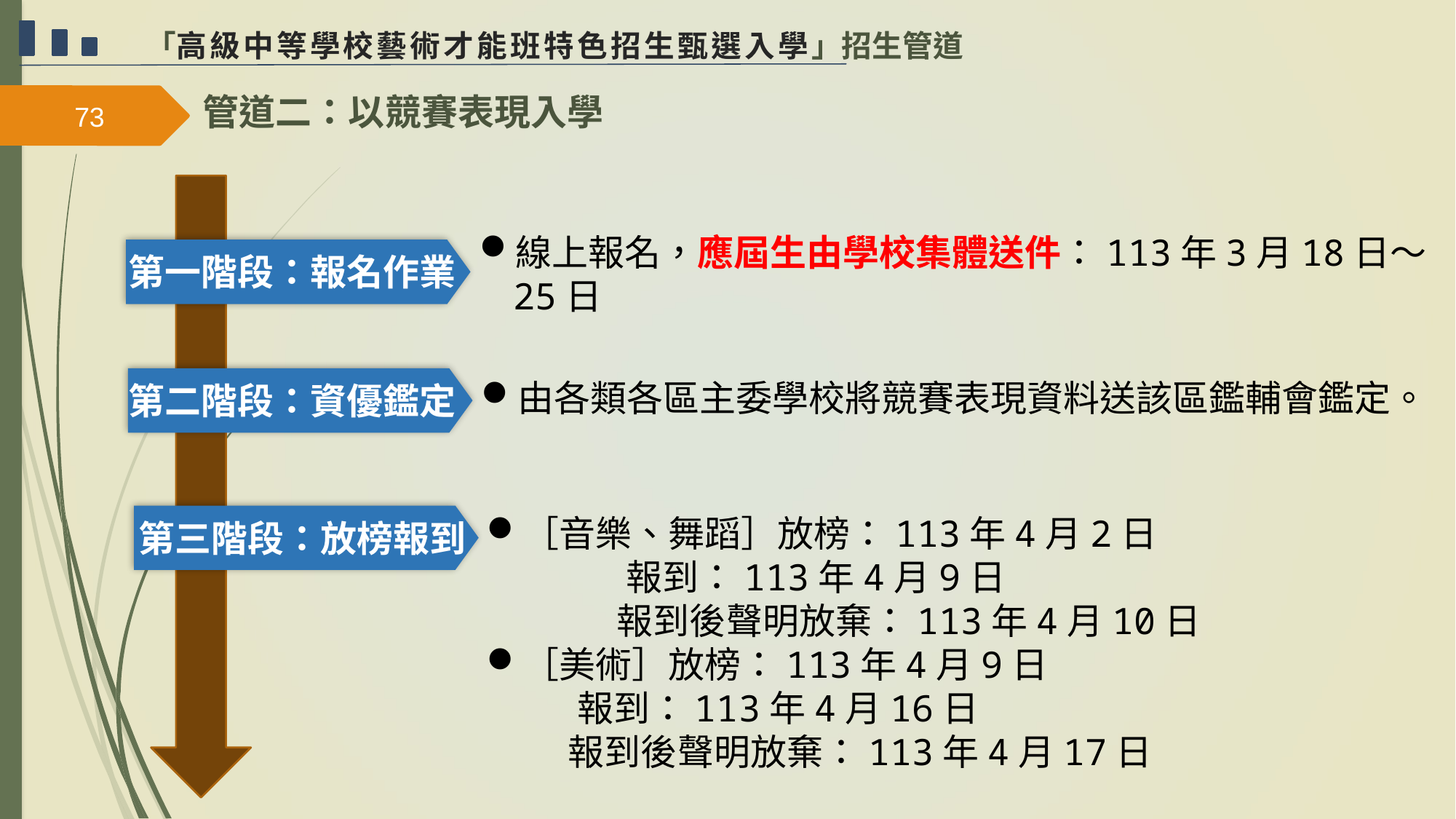

「高級中等學校藝術才能班特色招生甄選入學」招生管道

管道二：以競賽表現入學
73

線上報名，應屆生由學校集體送件：113年3月18日～25日

第一階段：報名作業

由各類各區主委學校將競賽表現資料送該區鑑輔會鑑定。
第二階段：資優鑑定

［音樂、舞蹈］放榜：113年4月2日
                報到：113年4月9日
                報到後聲明放棄：113年4月10日
［美術］放榜：113年4月9日
          報到：113年4月16日
          報到後聲明放棄：113年4月17日
第三階段：放榜報到